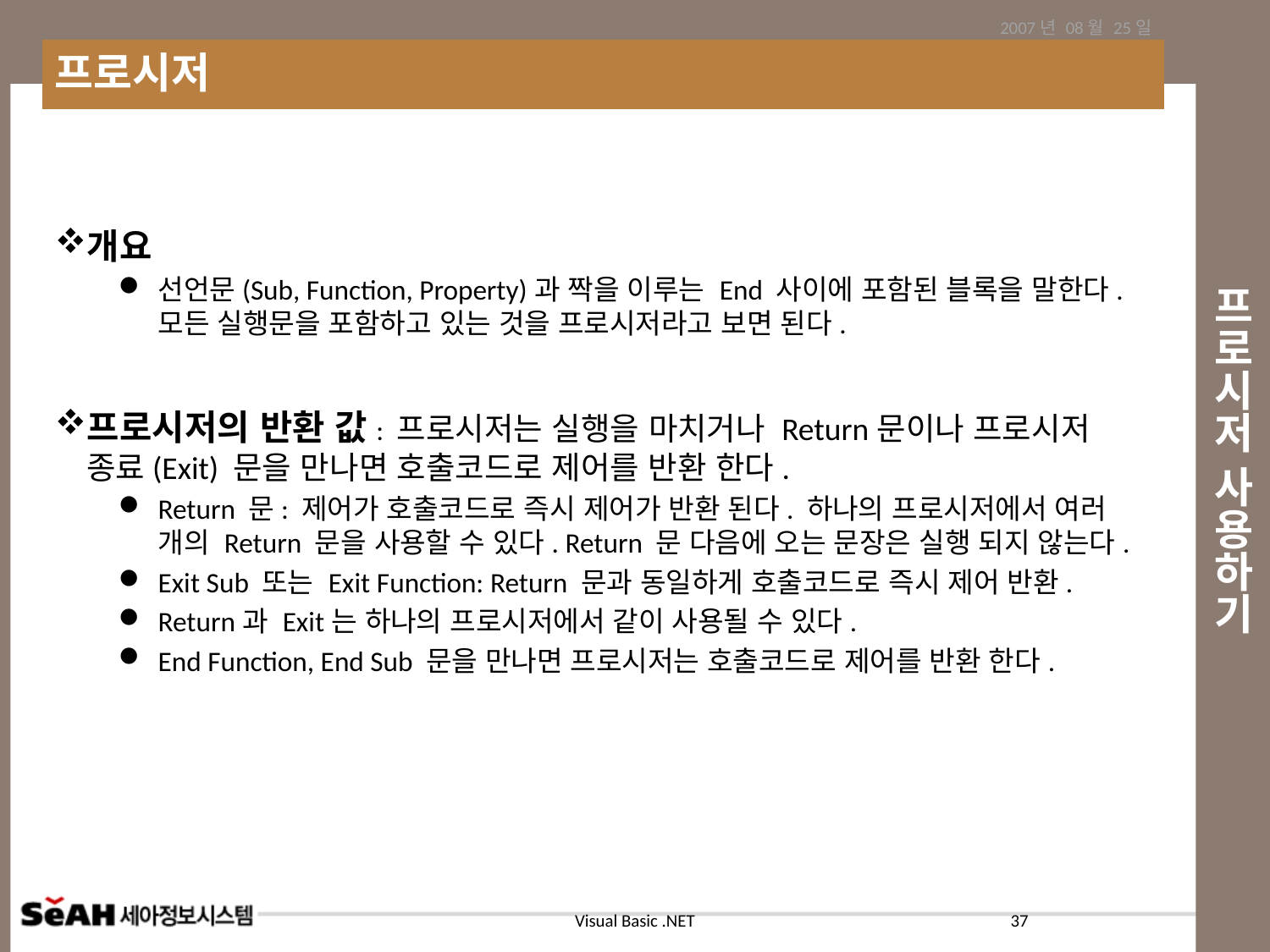

2007년 08월 25일
프로시저
# 프로시저 사용하기

개요
선언문(Sub, Function, Property)과 짝을 이루는 End 사이에 포함된 블록을 말한다. 모든 실행문을 포함하고 있는 것을 프로시저라고 보면 된다.

프로시저의 반환 값: 프로시저는 실행을 마치거나 Return문이나 프로시저 종료(Exit) 문을 만나면 호출코드로 제어를 반환 한다.
Return 문: 제어가 호출코드로 즉시 제어가 반환 된다. 하나의 프로시저에서 여러 개의 Return 문을 사용할 수 있다. Return 문 다음에 오는 문장은 실행 되지 않는다.
Exit Sub 또는 Exit Function: Return 문과 동일하게 호출코드로 즉시 제어 반환.
Return과 Exit는 하나의 프로시저에서 같이 사용될 수 있다.
End Function, End Sub 문을 만나면 프로시저는 호출코드로 제어를 반환 한다.

37
Visual Basic .NET